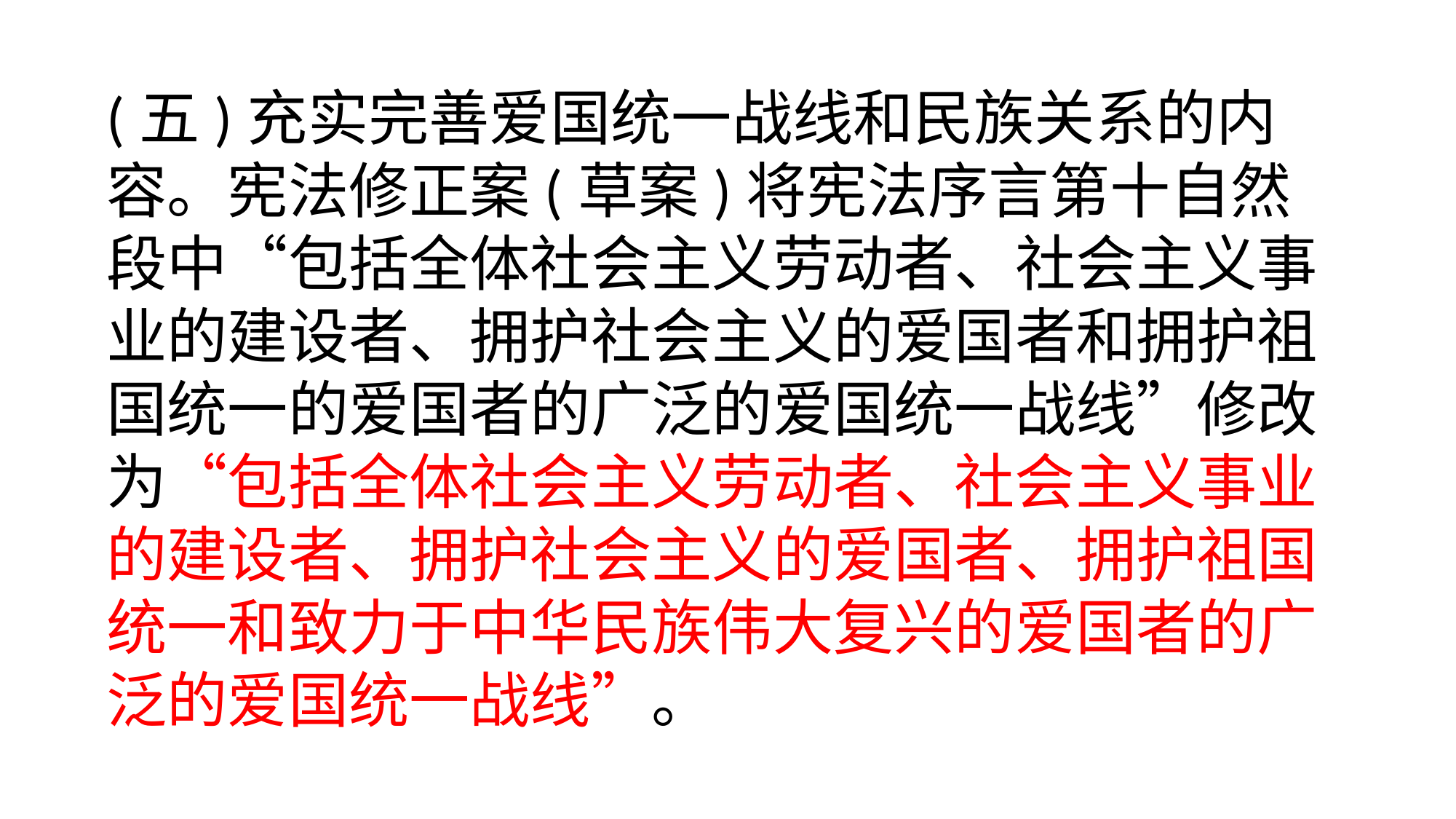

(五)充实完善爱国统一战线和民族关系的内容。宪法修正案(草案)将宪法序言第十自然段中“包括全体社会主义劳动者、社会主义事业的建设者、拥护社会主义的爱国者和拥护祖国统一的爱国者的广泛的爱国统一战线”修改为“包括全体社会主义劳动者、社会主义事业的建设者、拥护社会主义的爱国者、拥护祖国统一和致力于中华民族伟大复兴的爱国者的广泛的爱国统一战线”。